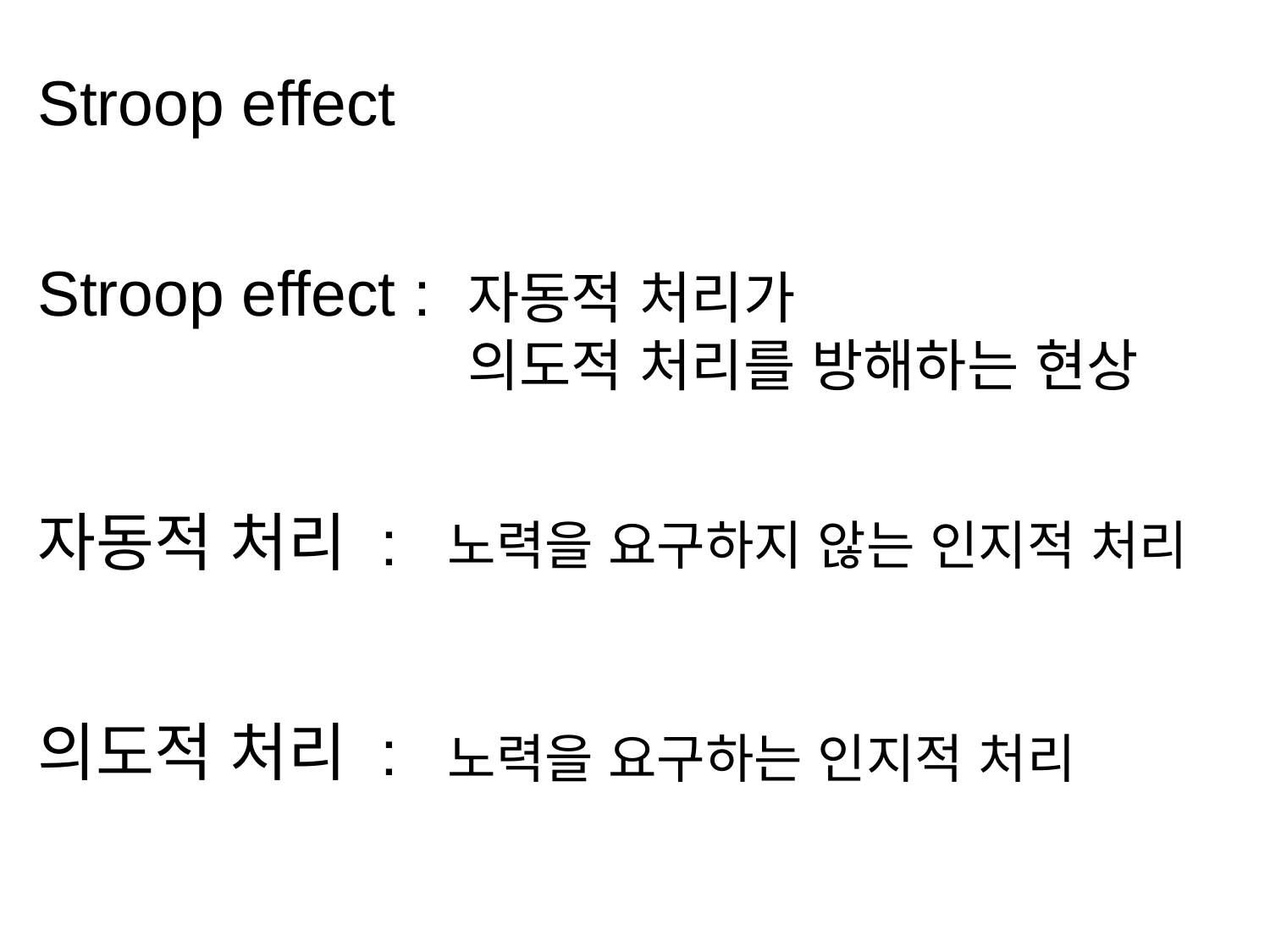

Stroop effect
Stroop effect :
자동적 처리가
의도적 처리를 방해하는 현상
자동적 처리 :
노력을 요구하지 않는 인지적 처리
의도적 처리 :
노력을 요구하는 인지적 처리